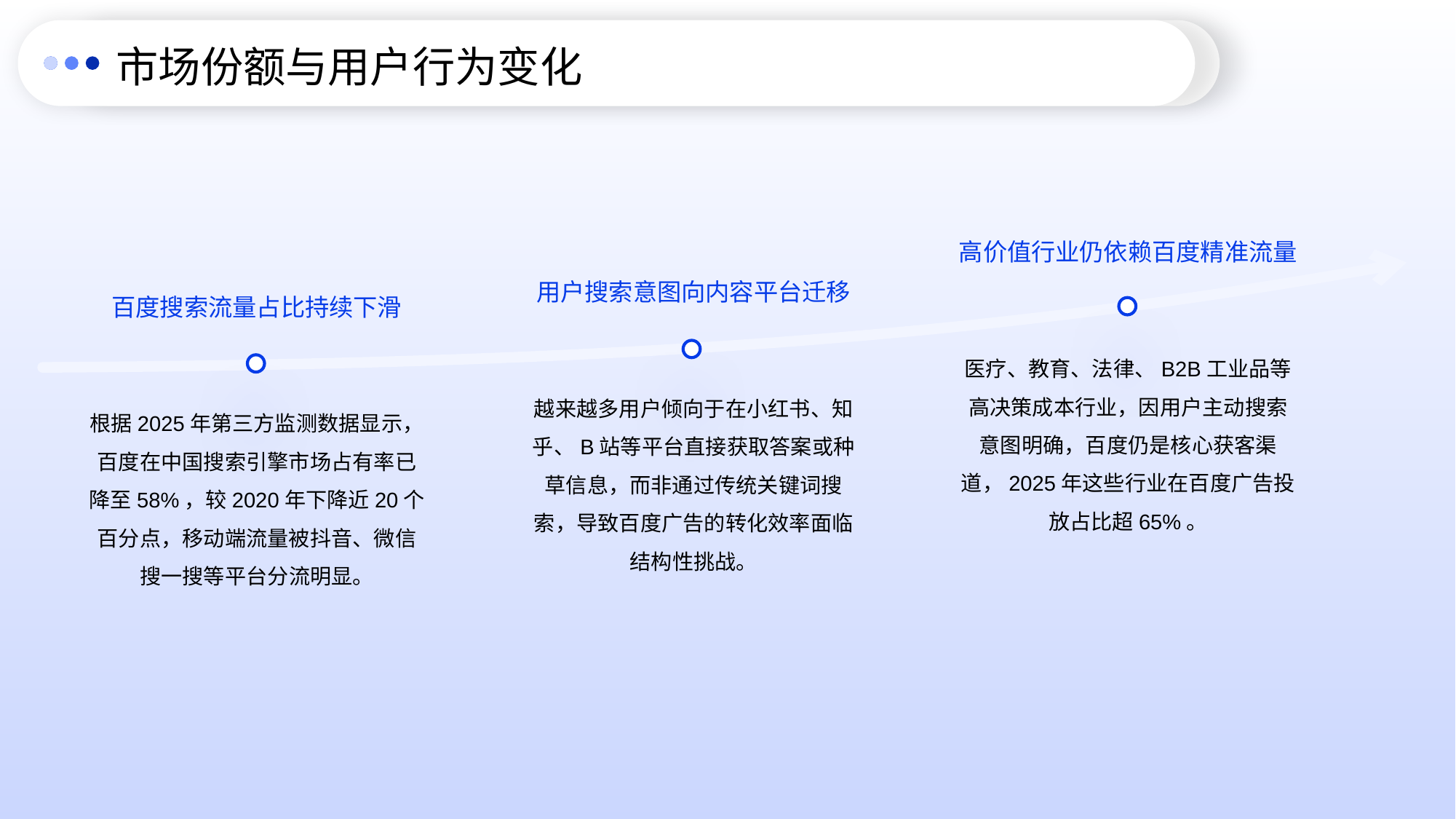

市场份额与用户行为变化

高价值行业仍依赖百度精准流量
用户搜索意图向内容平台迁移
百度搜索流量占比持续下滑

医疗、教育、法律、B2B工业品等高决策成本行业，因用户主动搜索意图明确，百度仍是核心获客渠道，2025年这些行业在百度广告投放占比超65%。

越来越多用户倾向于在小红书、知乎、B站等平台直接获取答案或种草信息，而非通过传统关键词搜索，导致百度广告的转化效率面临结构性挑战。
根据2025年第三方监测数据显示，百度在中国搜索引擎市场占有率已降至58%，较2020年下降近20个百分点，移动端流量被抖音、微信搜一搜等平台分流明显。